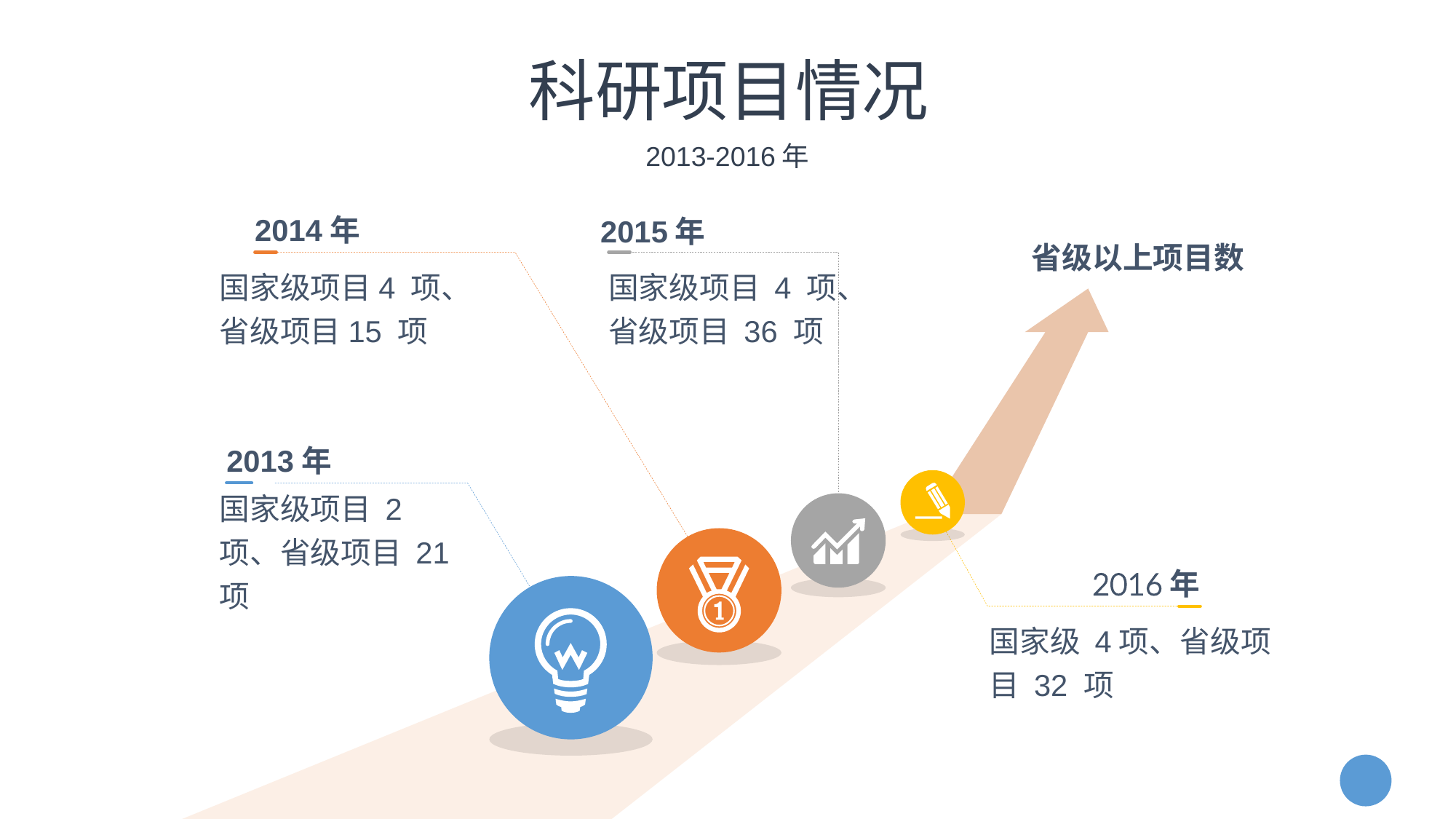

# 科研项目情况
2013-2016年
2014年
国家级项目4 项、省级项目15 项
2015年
国家级项目 4 项、省级项目 36 项
省级以上项目数

2013年
国家级项目 2 项、省级项目 21 项

2016年
国家级 4项、省级项目 32 项

9